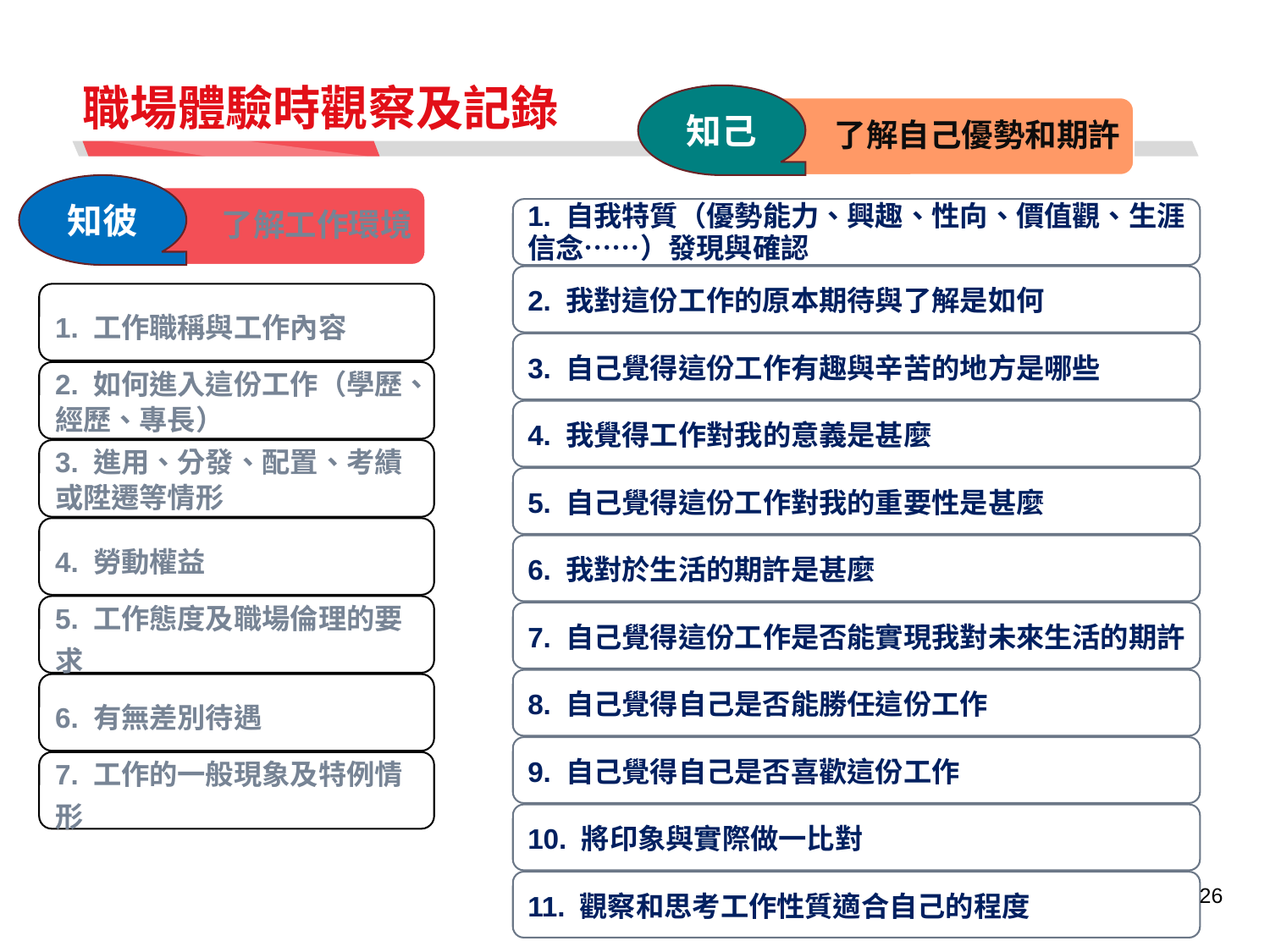

# 職場體驗時觀察及記錄
知己
了解自己優勢和期許
知彼
了解工作環境
1. 自我特質（優勢能力、興趣、性向、價值觀、生涯信念……）發現與確認
2. 我對這份工作的原本期待與了解是如何
3. 自己覺得這份工作有趣與辛苦的地方是哪些
4. 我覺得工作對我的意義是甚麼
5. 自己覺得這份工作對我的重要性是甚麼
6. 我對於生活的期許是甚麼
7. 自己覺得這份工作是否能實現我對未來生活的期許
8. 自己覺得自己是否能勝任這份工作
9. 自己覺得自己是否喜歡這份工作
10. 將印象與實際做一比對
11. 觀察和思考工作性質適合自己的程度
1. 工作職稱與工作內容
2. 如何進入這份工作（學歷、經歷、專長）
3. 進用、分發、配置、考績或陞遷等情形
4. 勞動權益
5. 工作態度及職場倫理的要求
6. 有無差別待遇
7. 工作的一般現象及特例情形
26